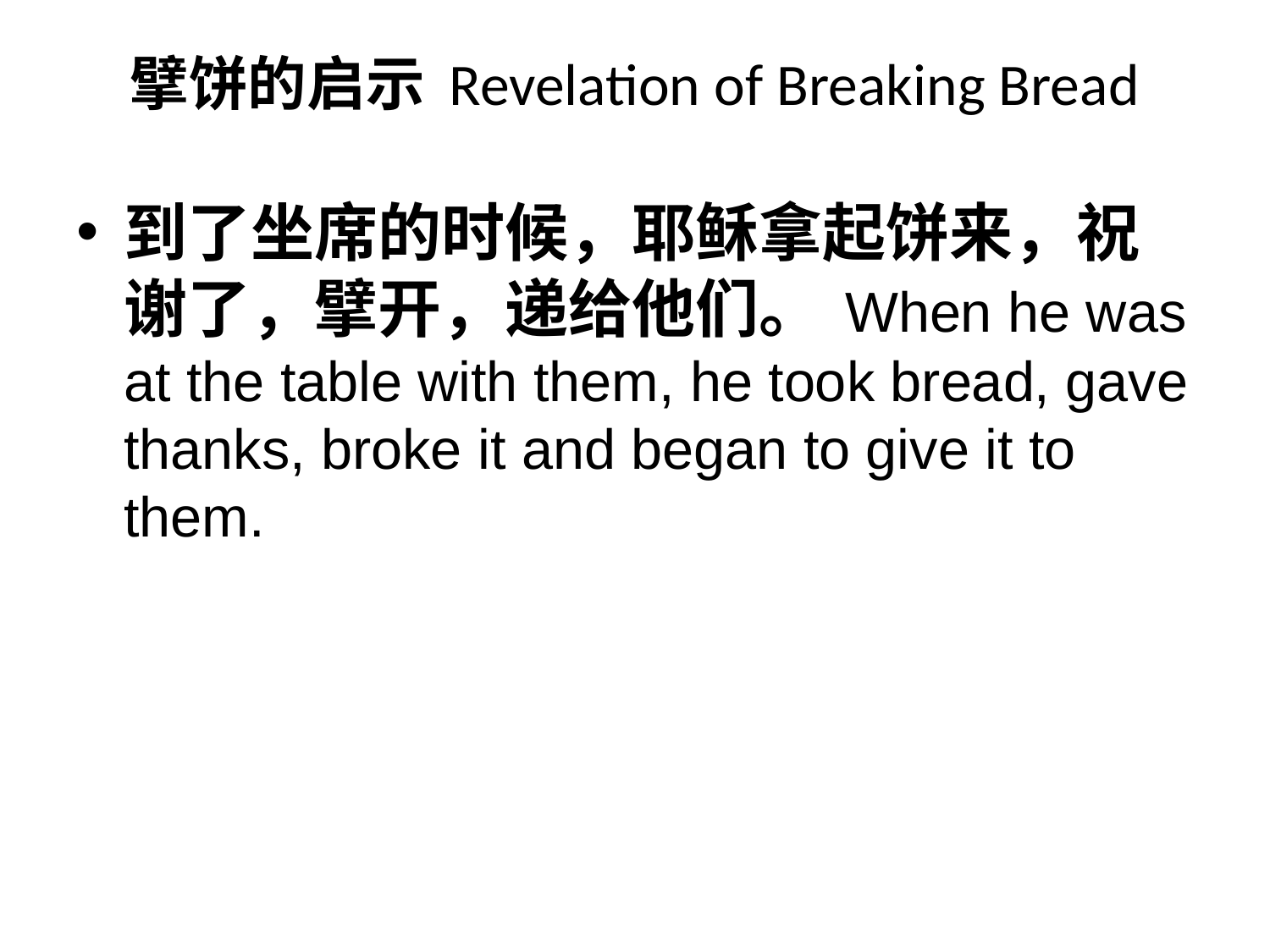

# 擘饼的启示 Revelation of Breaking Bread
到了坐席的时候，耶稣拿起饼来，祝谢了，擘开，递给他们。 When he was at the table with them, he took bread, gave thanks, broke it and began to give it to them.